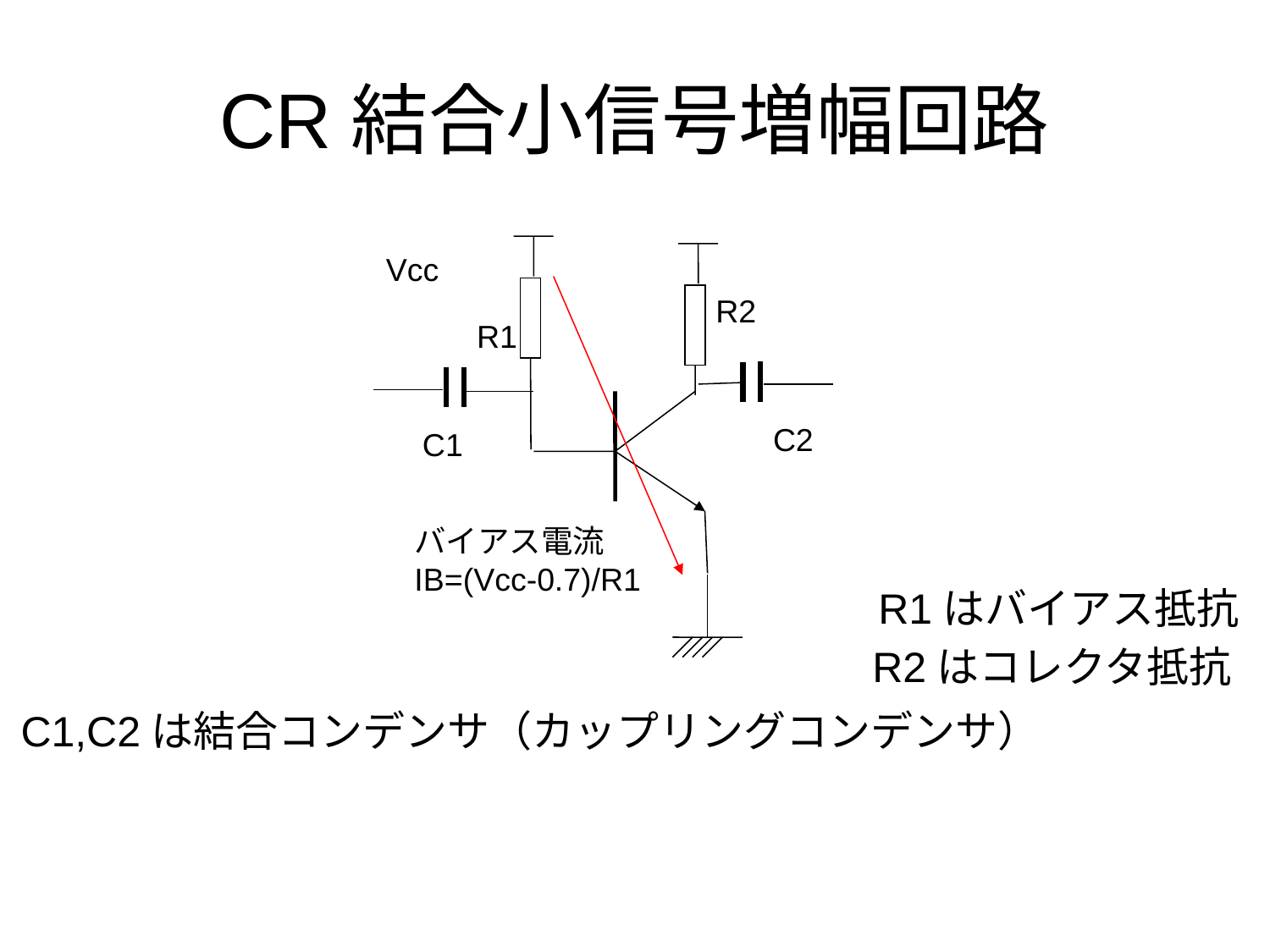

# CR結合小信号増幅回路

Vcc

R2

R1

C2
C1

バイアス電流
IB=(Vcc-0.7)/R1

R1はバイアス抵抗
R2はコレクタ抵抗

C1,C2は結合コンデンサ（カップリングコンデンサ）